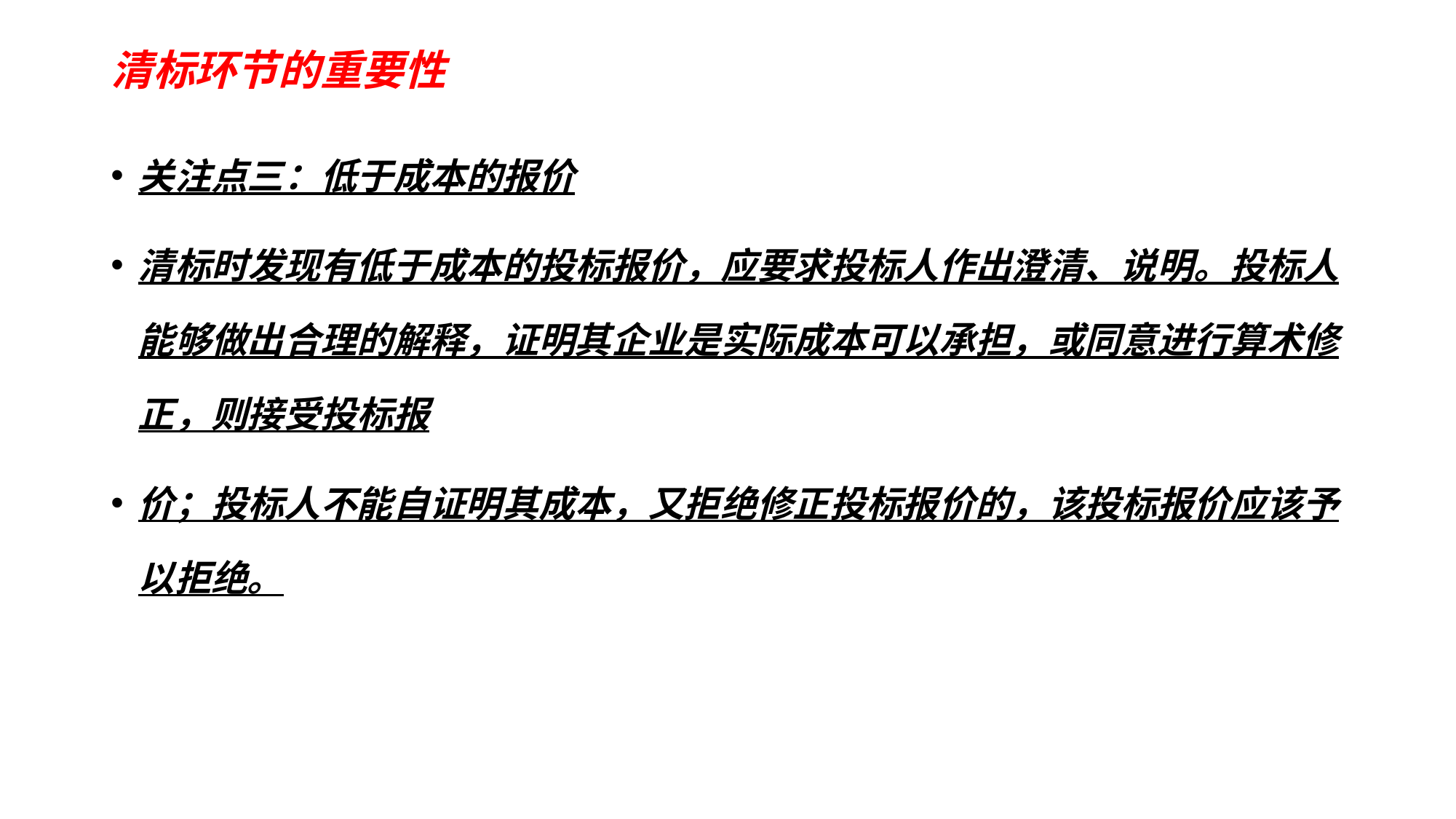

# 清标环节的重要性
关注点三：低于成本的报价
清标时发现有低于成本的投标报价，应要求投标人作出澄清、说明。投标人能够做出合理的解释，证明其企业是实际成本可以承担，或同意进行算术修正，则接受投标报
价；投标人不能自证明其成本，又拒绝修正投标报价的，该投标报价应该予以拒绝。